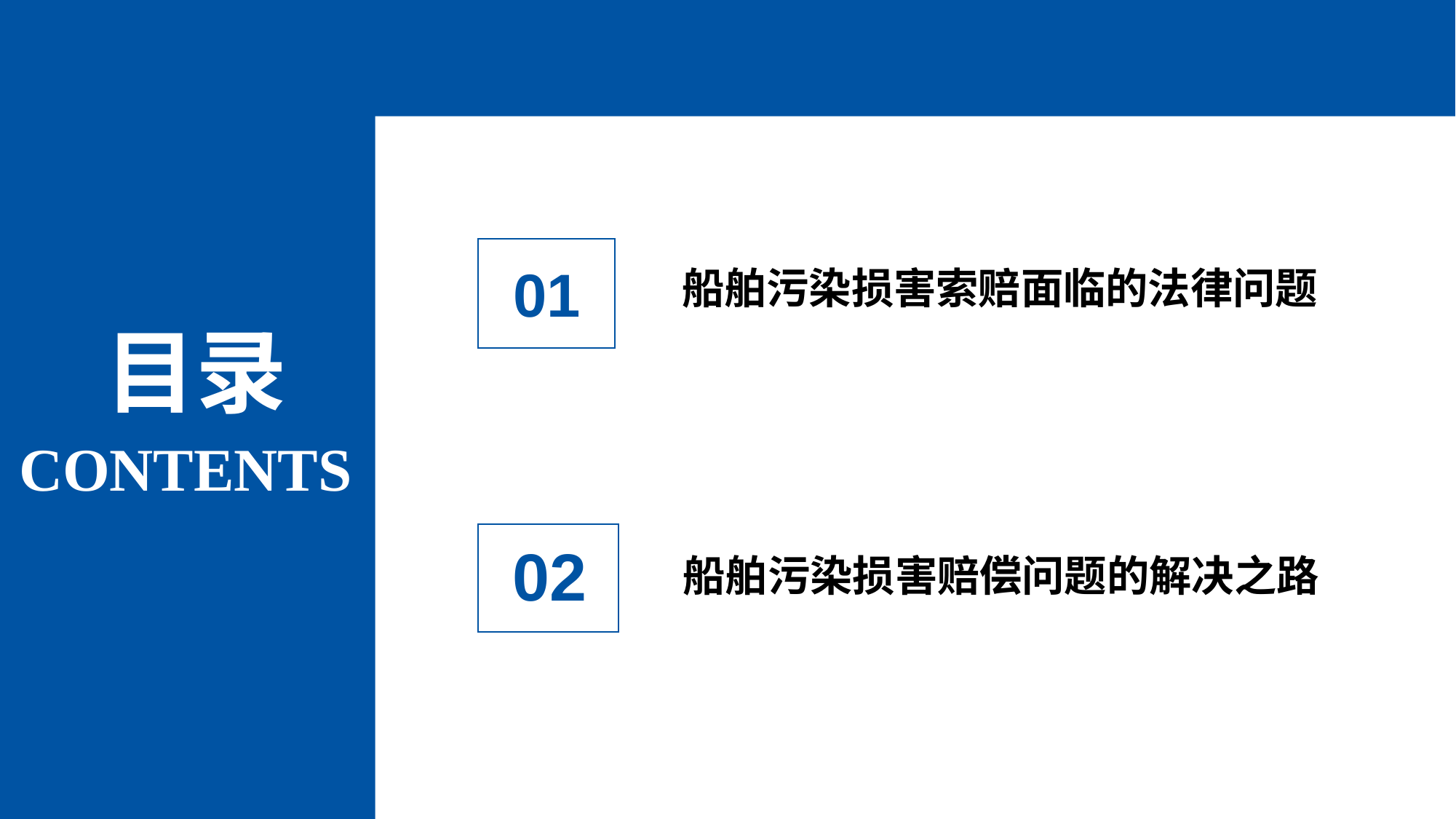

01
船舶污染损害索赔面临的法律问题
目录
CONTENTS

02
船舶污染损害赔偿问题的解决之路